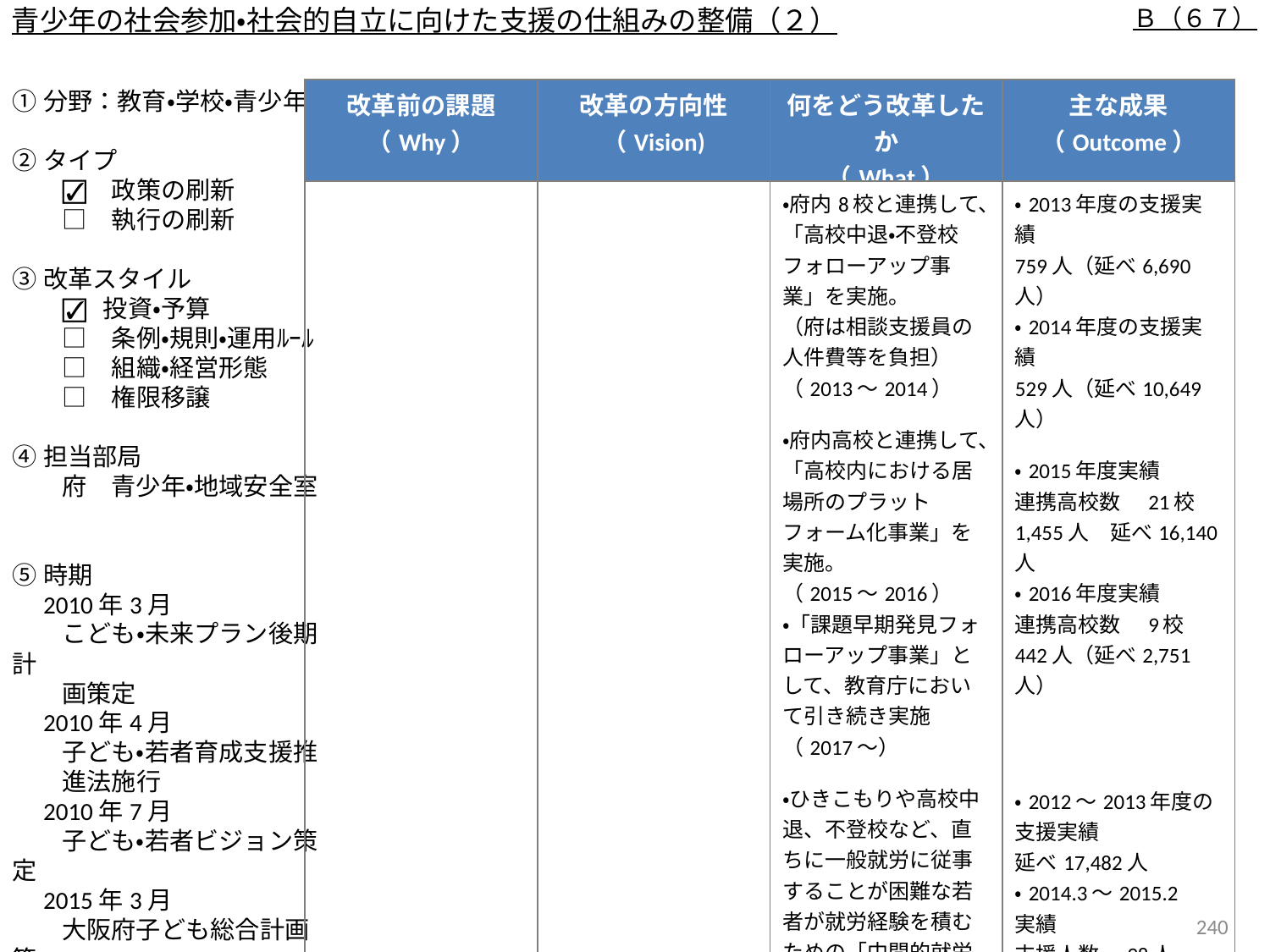

青少年の社会参加・社会的自立に向けた支援の仕組みの整備（２）
Ｂ（６７）
①分野：教育・学校・青少年

②タイプ
　　☑　政策の刷新
　　□　執行の刷新

③改革スタイル
　　☑   投資・予算
　　□　条例・規則・運用ﾙｰﾙ
　　□　組織・経営形態
　　□　権限移譲

④担当部局
　　府　青少年・地域安全室

⑤時期
　2010年3月
　　こども・未来プラン後期計
　　画策定
　2010年4月
　　子ども・若者育成支援推
　　進法施行
　2010年7月
　　子ども・若者ビジョン策定
　2015年3月
　　大阪府子ども総合計画策
　　定

| 改革前の課題 （Why） | 改革の方向性 （Vision) | 何をどう改革したか （What） | 主な成果 （Outcome） |
| --- | --- | --- | --- |
|  |  | ・府内8校と連携して、「高校中退・不登校フォローアップ事業」を実施。 （府は相談支援員の人件費等を負担） （2013～2014） ・府内高校と連携して、「高校内における居場所のプラットフォーム化事業」を実施。 （2015～2016） ・「課題早期発見フォローアップ事業」として、教育庁において引き続き実施（2017～） ・ひきこもりや高校中退、不登校など、直ちに一般就労に従事することが困難な若者が就労経験を積むための「中間的就労の場づくり支援事業」を実施（府は運営NPO等に対して委託費を支払い） （2014.3～2015.2） ・ひきこもり青少年の早期発見のため、民生委員・児童委員向け研修会を実施。 | ・2013年度の支援実績 759人（延べ6,690人） ・2014年度の支援実績 529人（延べ10,649人） ・2015年度実績 連携高校数　21校 1,455人　延べ16,140人 ・2016年度実績 連携高校数　9校 442人（延べ2,751人）　 ・2012～2013年度の支援実績 延べ17,482人 ・2014.3～2015.2　実績 支援人数　98人 就職決定者数　41人 |
240